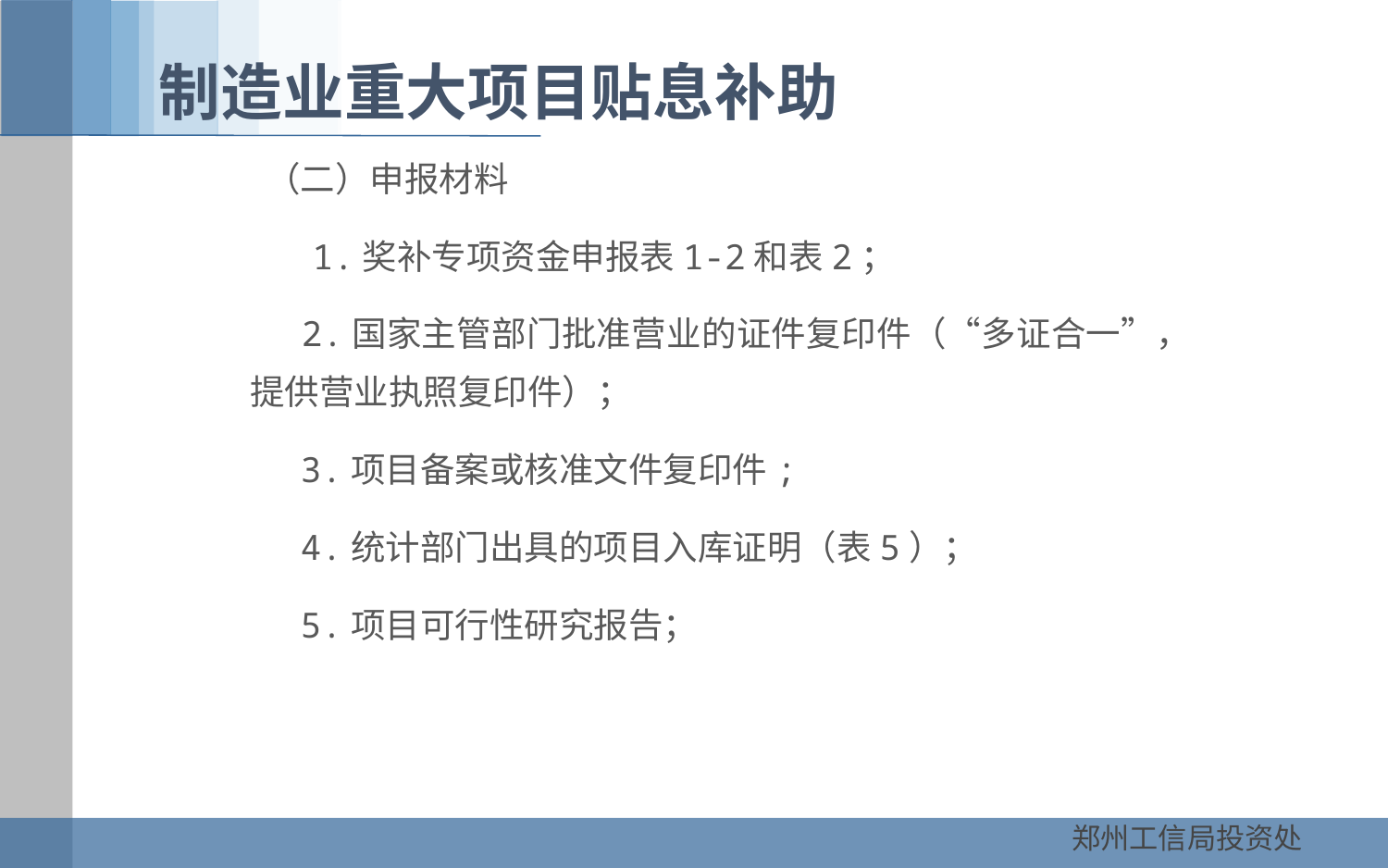

制造业重大项目贴息补助

 （二）申报材料
   1.奖补专项资金申报表1-2和表2；
　 2.国家主管部门批准营业的证件复印件（“多证合一”，提供营业执照复印件）；
　 3.项目备案或核准文件复印件;
　 4.统计部门出具的项目入库证明（表5）；
　 5.项目可行性研究报告；

郑州工信局投资处